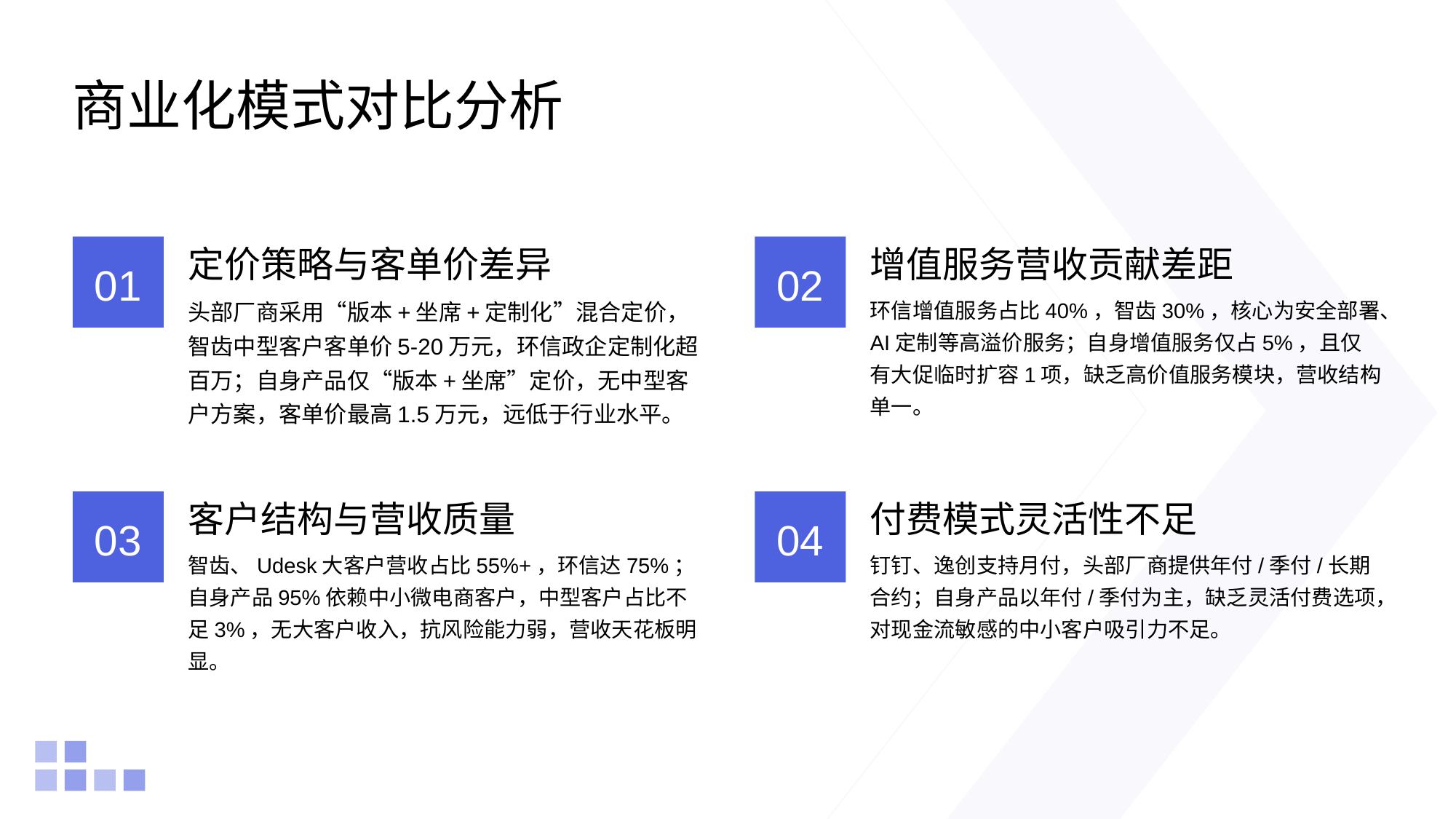

商业化模式对比分析

定价策略与客单价差异

增值服务营收贡献差距
01
02
头部厂商采用“版本+坐席+定制化”混合定价，智齿中型客户客单价5-20万元，环信政企定制化超百万；自身产品仅“版本+坐席”定价，无中型客户方案，客单价最高1.5万元，远低于行业水平。
环信增值服务占比40%，智齿30%，核心为安全部署、AI定制等高溢价服务；自身增值服务仅占5%，且仅有大促临时扩容1项，缺乏高价值服务模块，营收结构单一。

客户结构与营收质量

付费模式灵活性不足
03
04
智齿、Udesk大客户营收占比55%+，环信达75%；自身产品95%依赖中小微电商客户，中型客户占比不足3%，无大客户收入，抗风险能力弱，营收天花板明显。
钉钉、逸创支持月付，头部厂商提供年付/季付/长期合约；自身产品以年付/季付为主，缺乏灵活付费选项，对现金流敏感的中小客户吸引力不足。